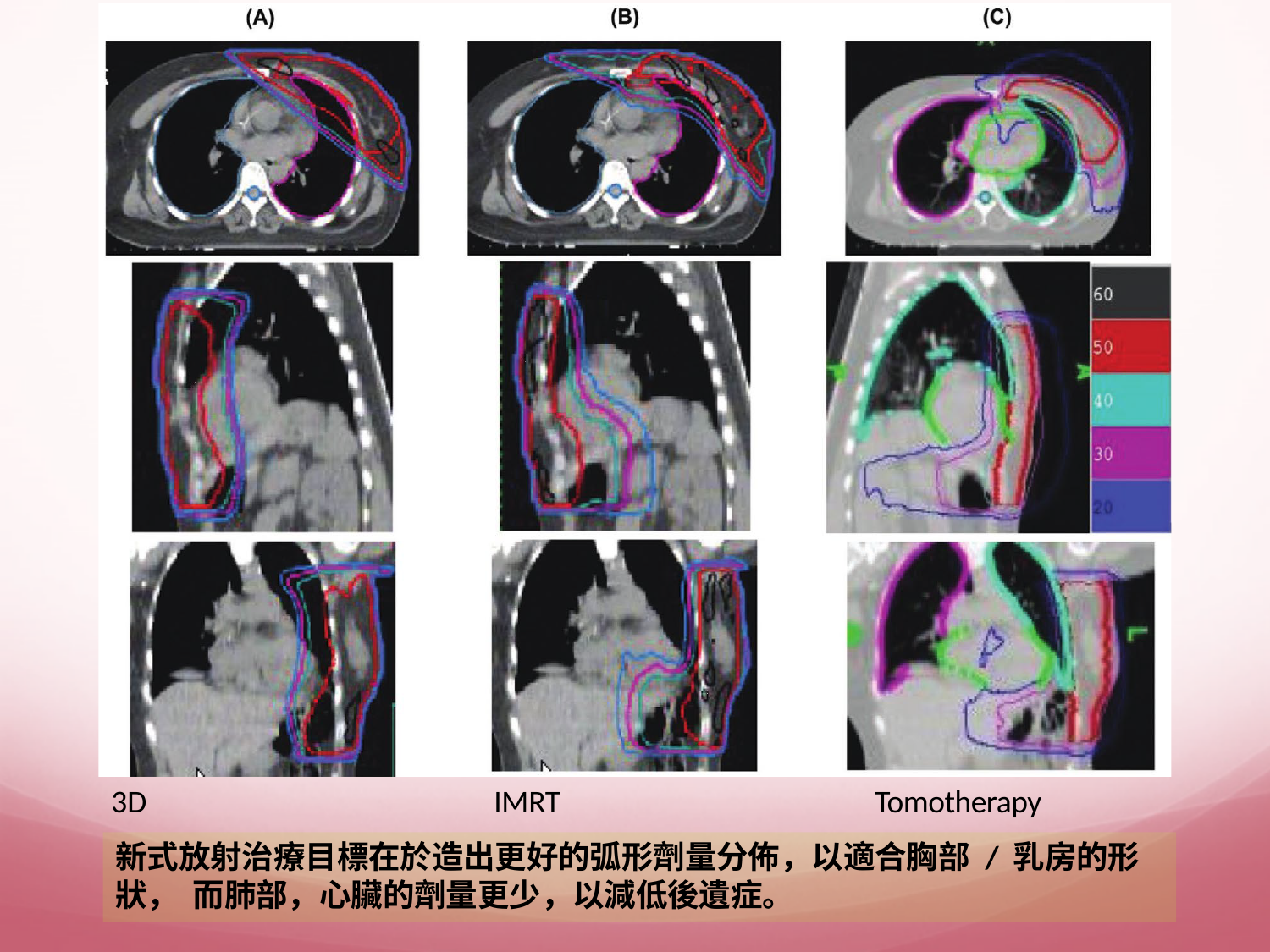

3D	IMRT	Tomotherapy
新式放射治療目標在於造出更好的弧形劑量分佈，以適合胸部 / 乳房的形狀，  而肺部，心臟的劑量更少，以減低後遺症。